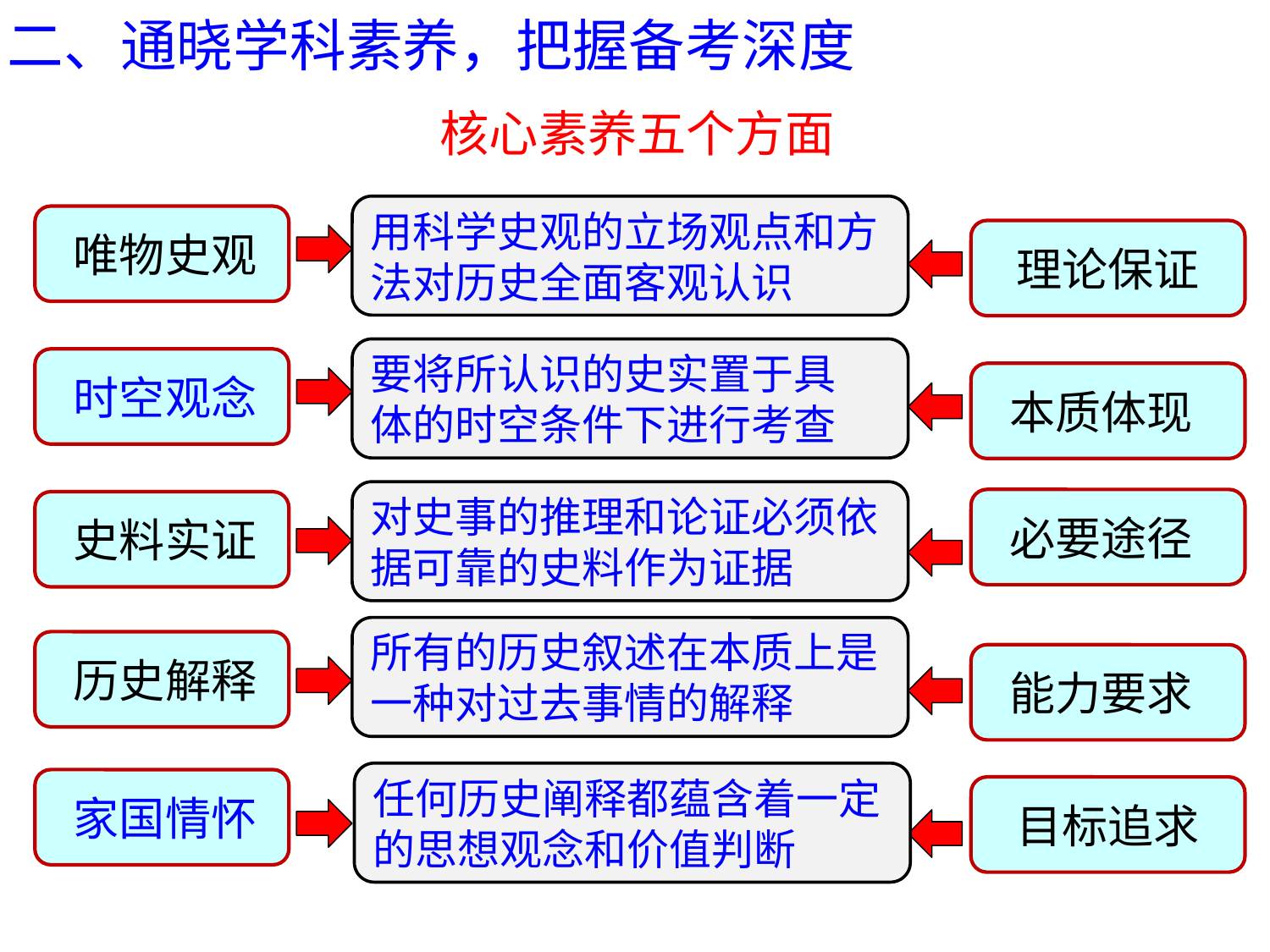

二、通晓学科素养，把握备考深度
核心素养五个方面
用科学史观的立场观点和方法对历史全面客观认识
 唯物史观
理论保证

要将所认识的史实置于具
体的时空条件下进行考查
 时空观念
 本质体现

对史事的推理和论证必须依据可靠的史料作为证据
 必要途径
 史料实证

所有的历史叙述在本质上是一种对过去事情的解释
 历史解释
 能力要求

任何历史阐释都蕴含着一定的思想观念和价值判断
 家国情怀
目标追求